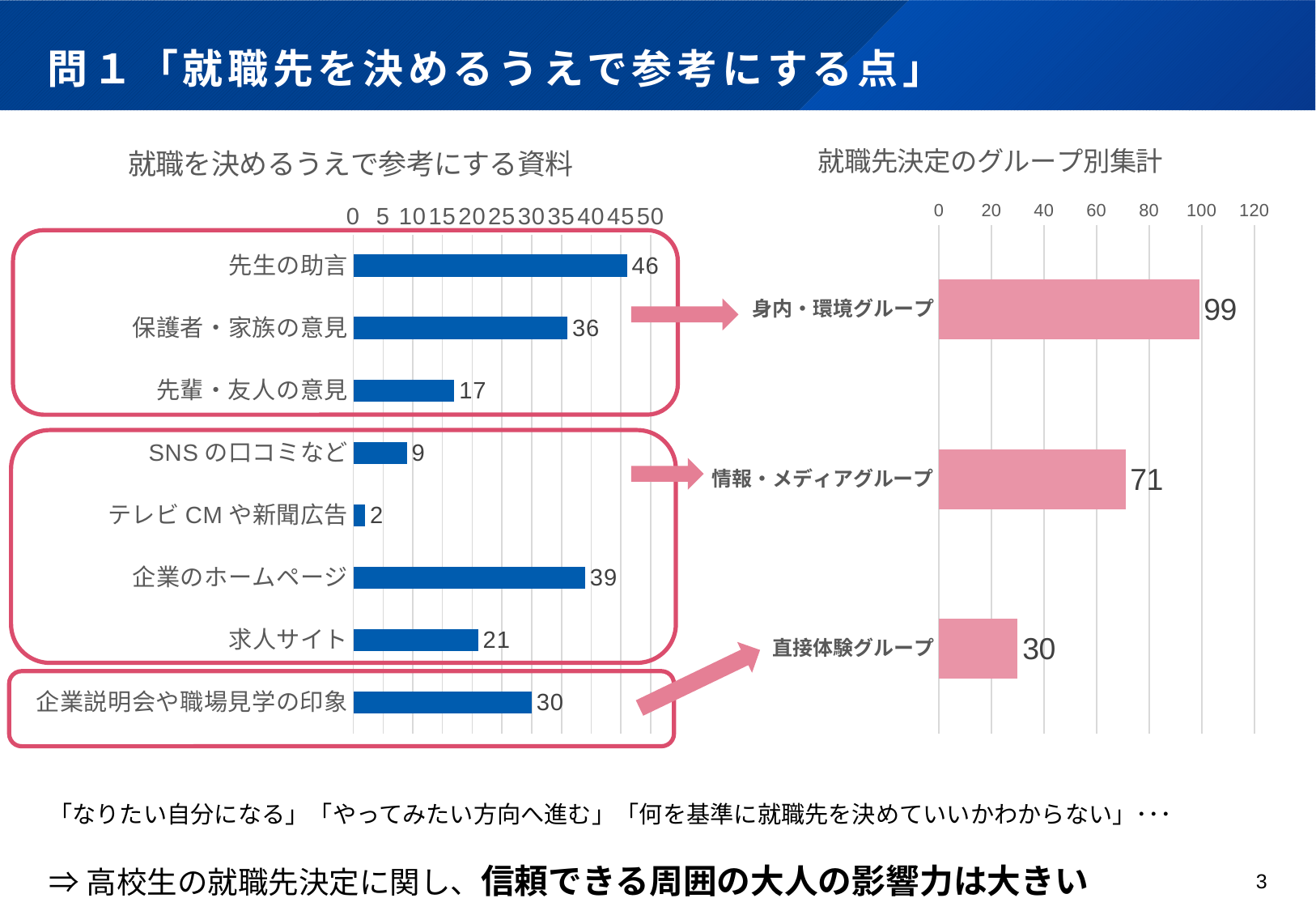

# 問１「就職先を決めるうえで参考にする点」

### Chart: 就職を決めるうえで参考にする資料

| Category | 就職を決めるうえで参考にする点 |
|---|---|
| 先生の助言 | 46.0 |
| 保護者・家族の意見 | 36.0 |
| 先輩・友人の意見 | 17.0 |
| SNSの口コミなど | 9.0 |
| テレビCMや新聞広告 | 2.0 |
| 企業のホームページ | 39.0 |
| 求人サイト | 21.0 |
| 企業説明会や職場見学の印象 | 30.0 |

### Chart: 就職先決定のグループ別集計

| Category | 就職先決定に影響するグループ別 |
|---|---|
| 身内・環境グループ | 99.0 |
| 情報・メディアグループ | 71.0 |
| 直接体験グループ | 30.0 |

「なりたい自分になる」「やってみたい方向へ進む」「何を基準に就職先を決めていいかわからない」･･･
⇒高校生の就職先決定に関し、信頼できる周囲の大人の影響力は大きい
3